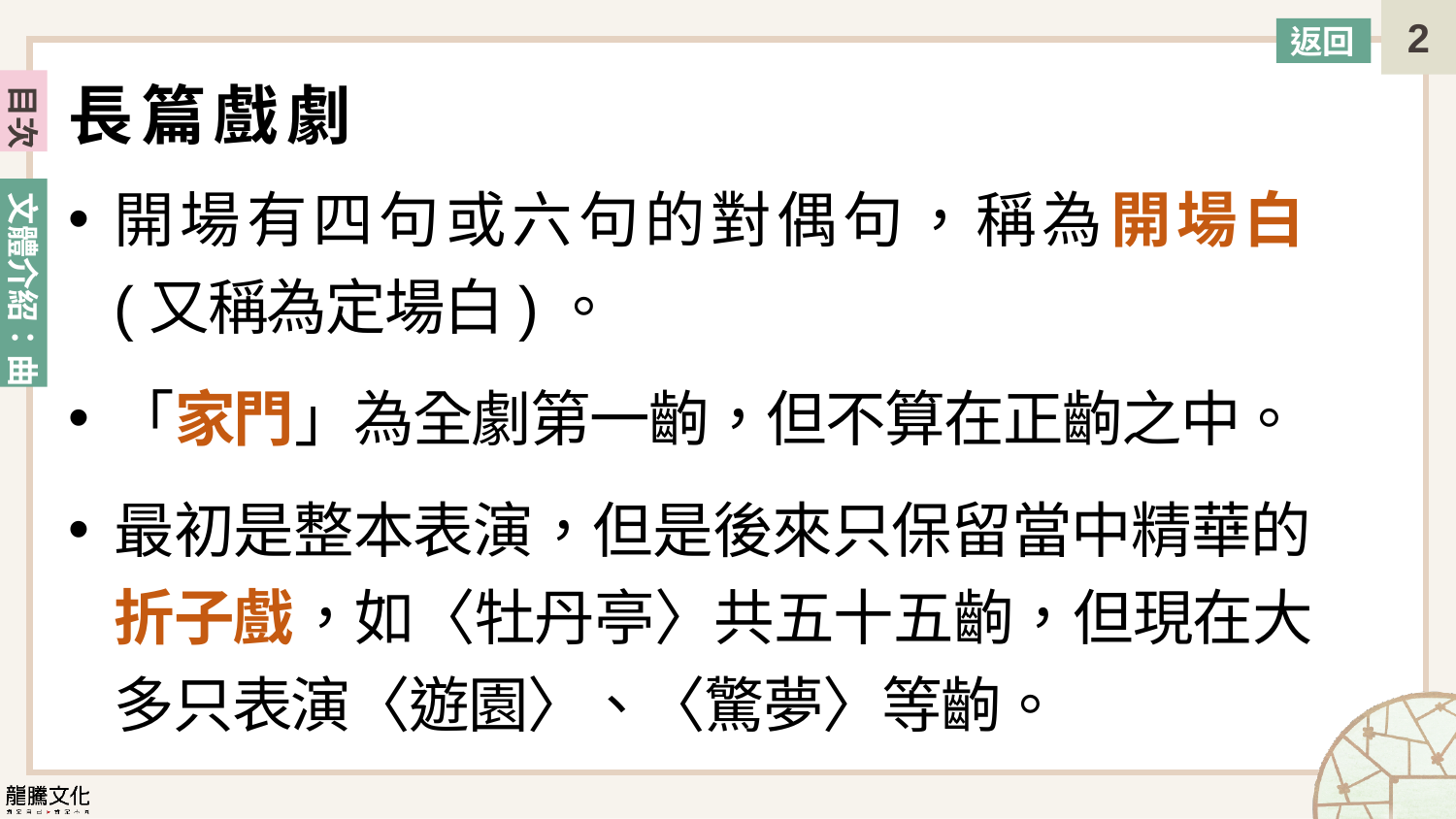

返回
長篇戲劇
開場有四句或六句的對偶句，稱為開場白
(又稱為定場白)。
「家門」為全劇第一齣，但不算在正齣之中。
最初是整本表演，但是後來只保留當中精華的折子戲，如〈牡丹亭〉共五十五齣，但現在大多只表演〈遊園〉、〈驚夢〉等齣。